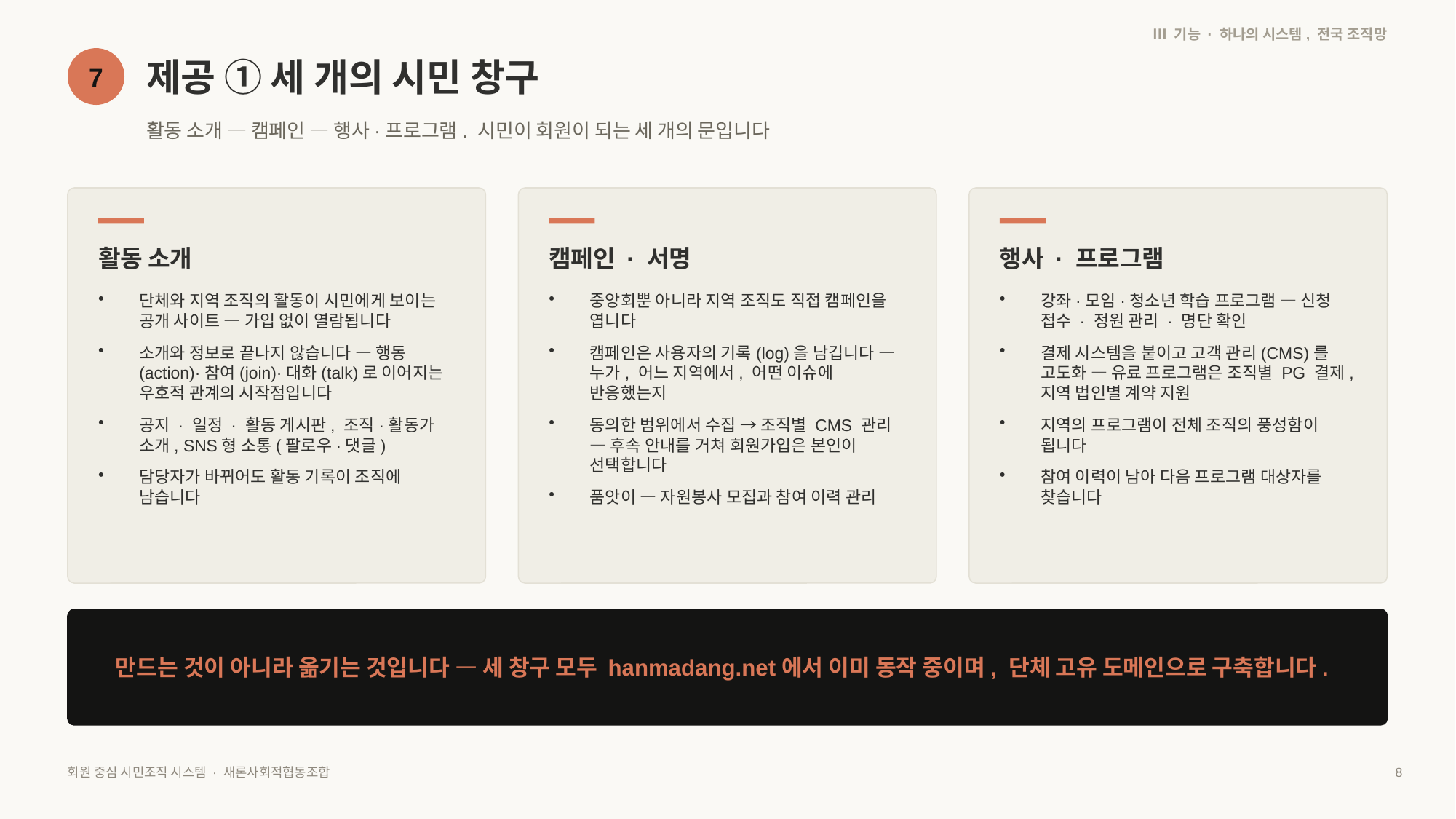

Ⅲ 기능 · 하나의 시스템, 전국 조직망
제공 ① 세 개의 시민 창구

7
활동 소개 — 캠페인 — 행사·프로그램. 시민이 회원이 되는 세 개의 문입니다

활동 소개
캠페인 · 서명
행사 · 프로그램
단체와 지역 조직의 활동이 시민에게 보이는 공개 사이트 — 가입 없이 열람됩니다
소개와 정보로 끝나지 않습니다 — 행동(action)·참여(join)·대화(talk)로 이어지는 우호적 관계의 시작점입니다
공지 · 일정 · 활동 게시판, 조직·활동가 소개, SNS형 소통(팔로우·댓글)
담당자가 바뀌어도 활동 기록이 조직에 남습니다
중앙회뿐 아니라 지역 조직도 직접 캠페인을 엽니다
캠페인은 사용자의 기록(log)을 남깁니다 — 누가, 어느 지역에서, 어떤 이슈에 반응했는지
동의한 범위에서 수집 → 조직별 CMS 관리 — 후속 안내를 거쳐 회원가입은 본인이 선택합니다
품앗이 — 자원봉사 모집과 참여 이력 관리
강좌·모임·청소년 학습 프로그램 — 신청 접수 · 정원 관리 · 명단 확인
결제 시스템을 붙이고 고객 관리(CMS)를 고도화 — 유료 프로그램은 조직별 PG 결제, 지역 법인별 계약 지원
지역의 프로그램이 전체 조직의 풍성함이 됩니다
참여 이력이 남아 다음 프로그램 대상자를 찾습니다

만드는 것이 아니라 옮기는 것입니다 — 세 창구 모두 hanmadang.net에서 이미 동작 중이며, 단체 고유 도메인으로 구축합니다.
회원 중심 시민조직 시스템 · 새론사회적협동조합
8